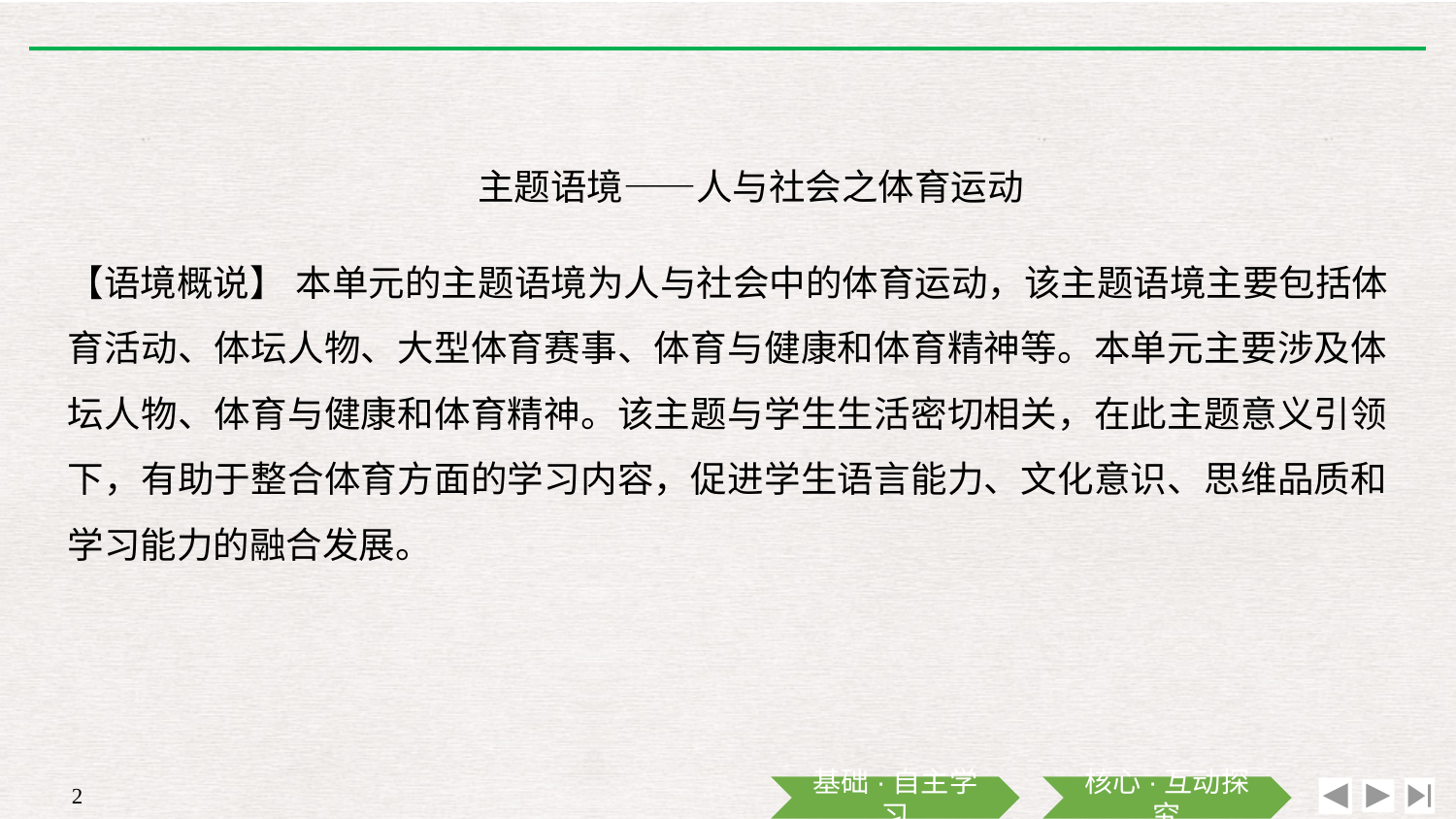

主题语境——人与社会之体育运动
【语境概说】 本单元的主题语境为人与社会中的体育运动，该主题语境主要包括体育活动、体坛人物、大型体育赛事、体育与健康和体育精神等。本单元主要涉及体坛人物、体育与健康和体育精神。该主题与学生生活密切相关，在此主题意义引领下，有助于整合体育方面的学习内容，促进学生语言能力、文化意识、思维品质和学习能力的融合发展。